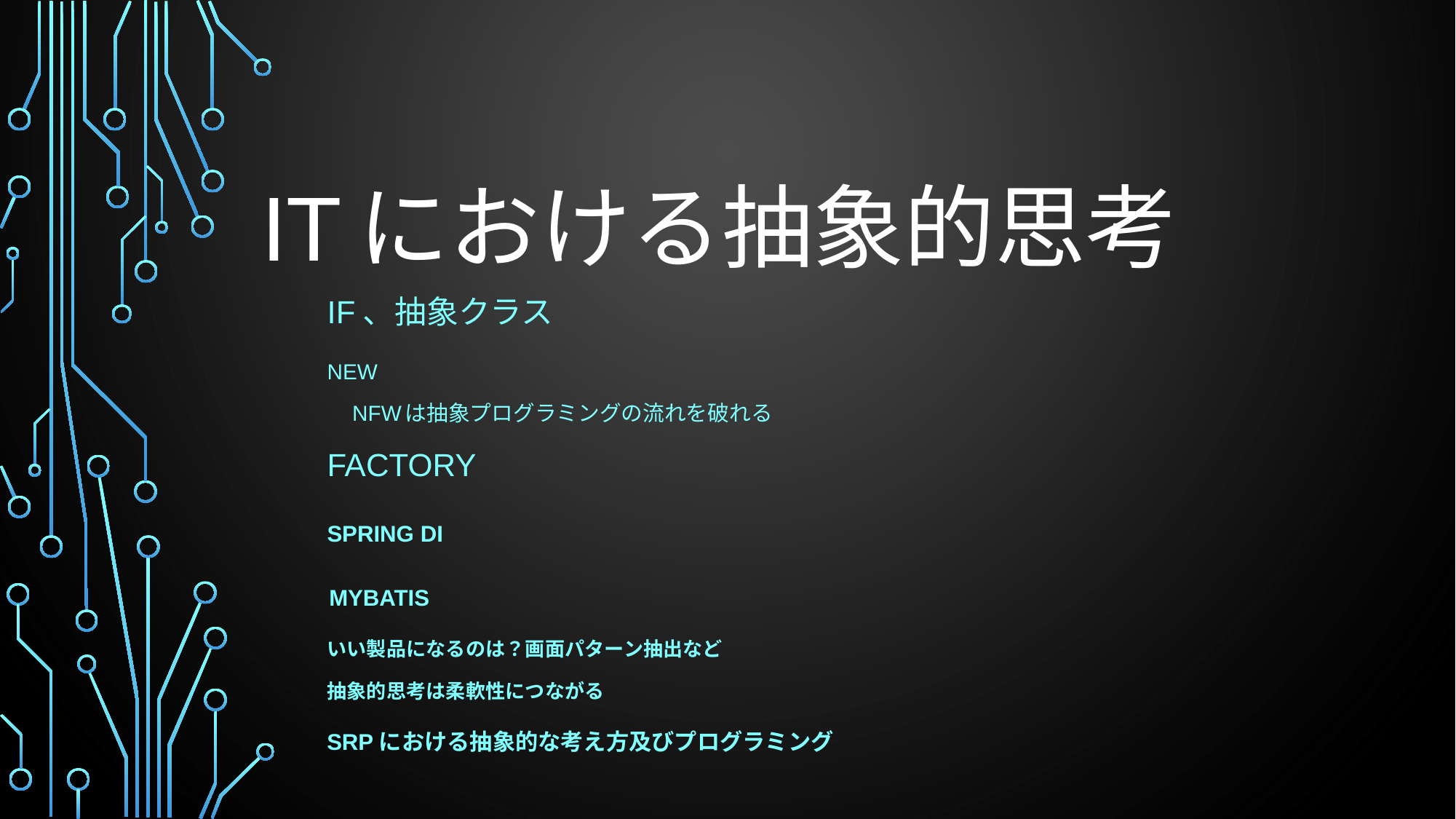

# ITにおける抽象的思考
IF、抽象クラス
NEW
　NFWは抽象プログラミングの流れを破れる
FACTORY
Spring DI
MYBATIS
いい製品になるのは？画面パターン抽出など
抽象的思考は柔軟性につながる
SRPにおける抽象的な考え方及びプログラミング